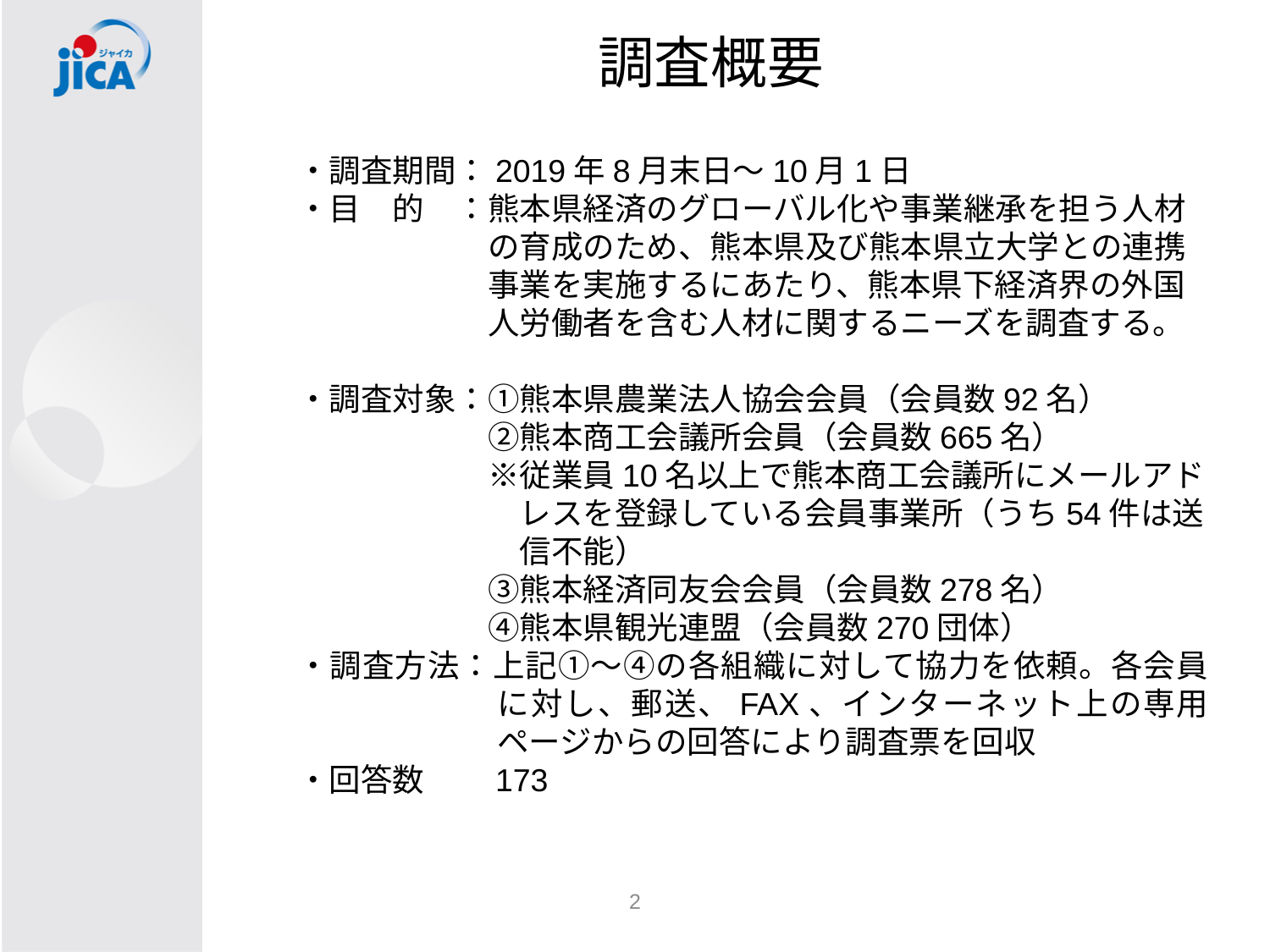

# 調査概要

・調査期間：2019年8月末日～10月1日
・目　的　：熊本県経済のグローバル化や事業継承を担う人材
　　　　　　の育成のため、熊本県及び熊本県立大学との連携
　　　　　　事業を実施するにあたり、熊本県下経済界の外国
　　　　　　人労働者を含む人材に関するニーズを調査する。

・調査対象：①熊本県農業法人協会会員（会員数92名）
　　　　　　②熊本商工会議所会員（会員数665名）
　　　　　　※従業員10名以上で熊本商工会議所にメールアド
　　　　　　　レスを登録している会員事業所（うち54件は送
　　　　　　　信不能）
　　　　　　③熊本経済同友会会員（会員数278名）
　　　　　　④熊本県観光連盟（会員数270団体）
・調査方法：上記①～④の各組織に対して協力を依頼。各会員に対し、郵送、FAX、インターネット上の専用ページからの回答により調査票を回収
・回答数　　173
2